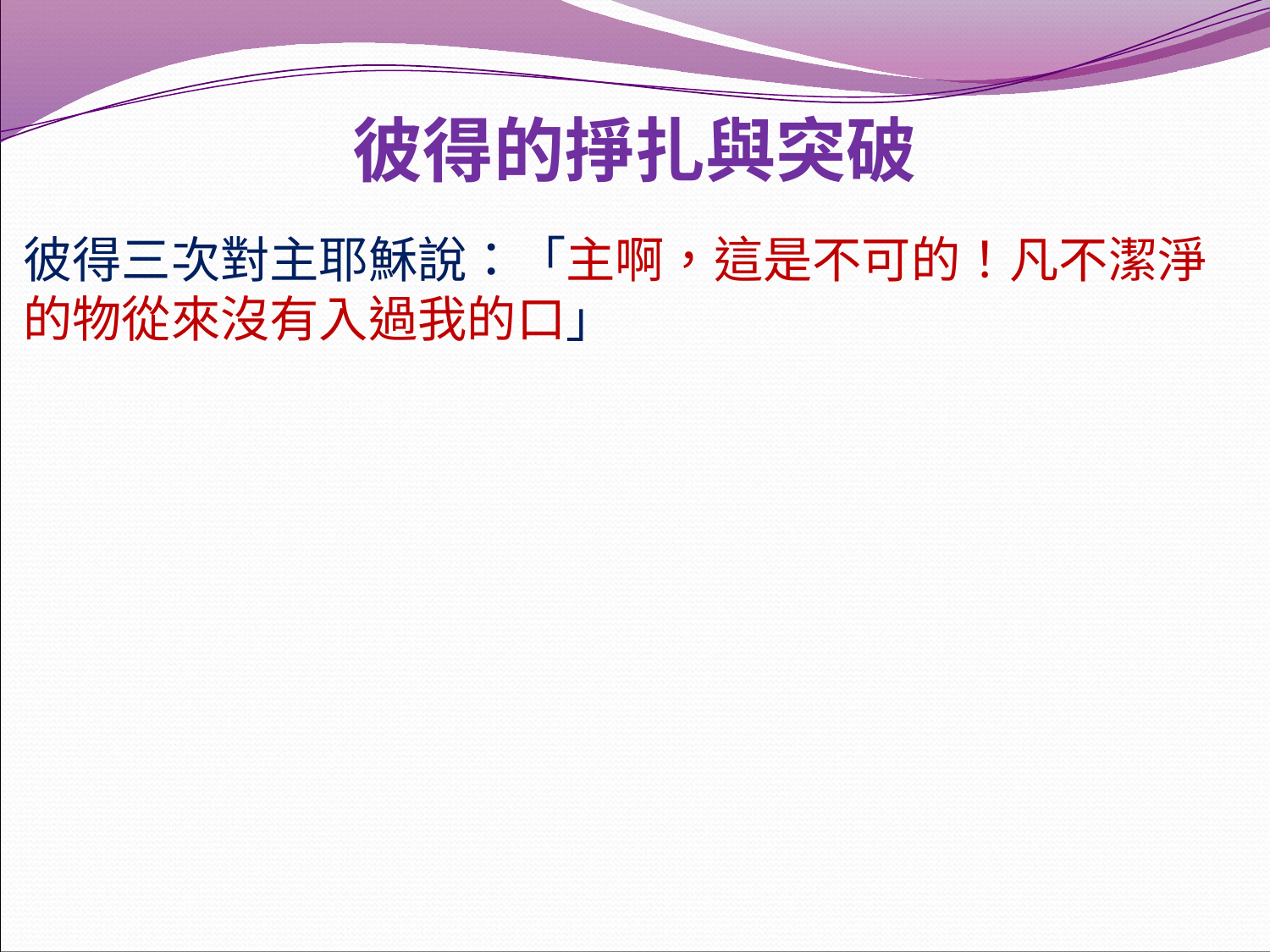

# 彼得的掙扎與突破
彼得三次對主耶穌說：「主啊，這是不可的！凡不潔淨的物從來沒有入過我的口」